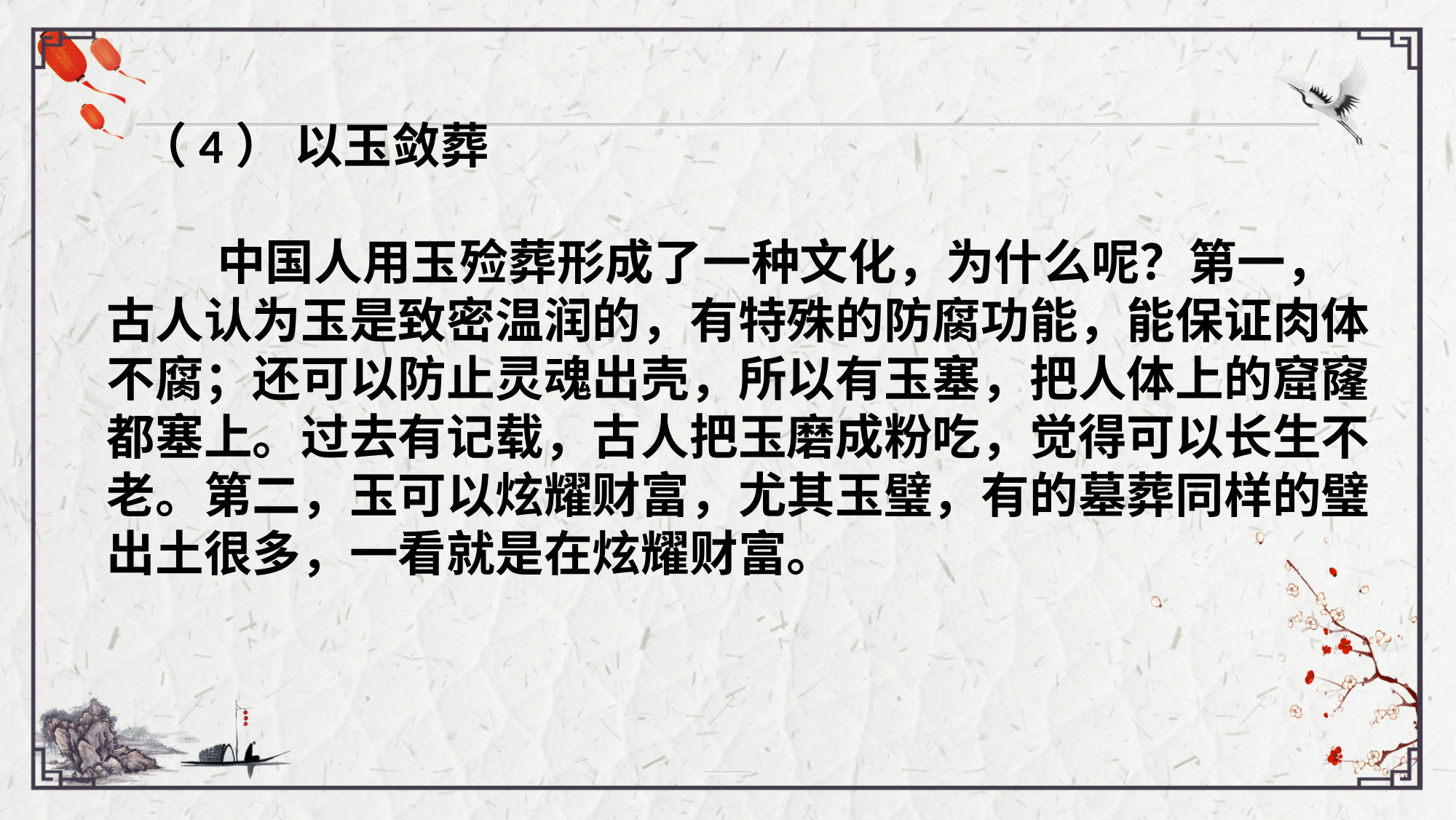

（4） 以玉敛葬

      中国人用玉殓葬形成了一种文化，为什么呢？第一，古人认为玉是致密温润的，有特殊的防腐功能，能保证肉体不腐；还可以防止灵魂出壳，所以有玉塞，把人体上的窟窿都塞上。过去有记载，古人把玉磨成粉吃，觉得可以长生不老。第二，玉可以炫耀财富，尤其玉璧，有的墓葬同样的璧出土很多，一看就是在炫耀财富。
22